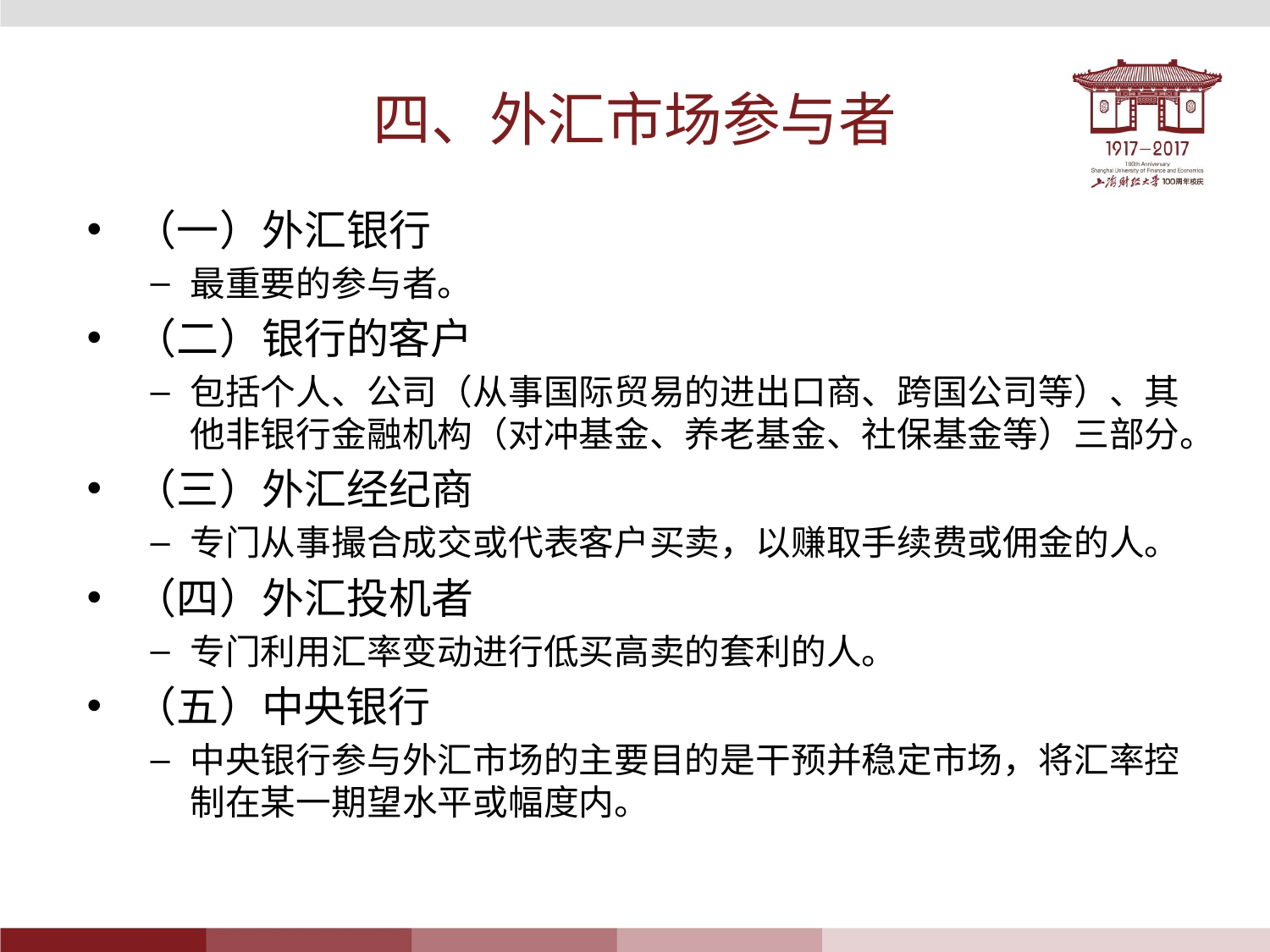

# 四、外汇市场参与者
（一）外汇银行
最重要的参与者。
（二）银行的客户
包括个人、公司（从事国际贸易的进出口商、跨国公司等）、其他非银行金融机构（对冲基金、养老基金、社保基金等）三部分。
（三）外汇经纪商
专门从事撮合成交或代表客户买卖，以赚取手续费或佣金的人。
（四）外汇投机者
专门利用汇率变动进行低买高卖的套利的人。
（五）中央银行
中央银行参与外汇市场的主要目的是干预并稳定市场，将汇率控制在某一期望水平或幅度内。